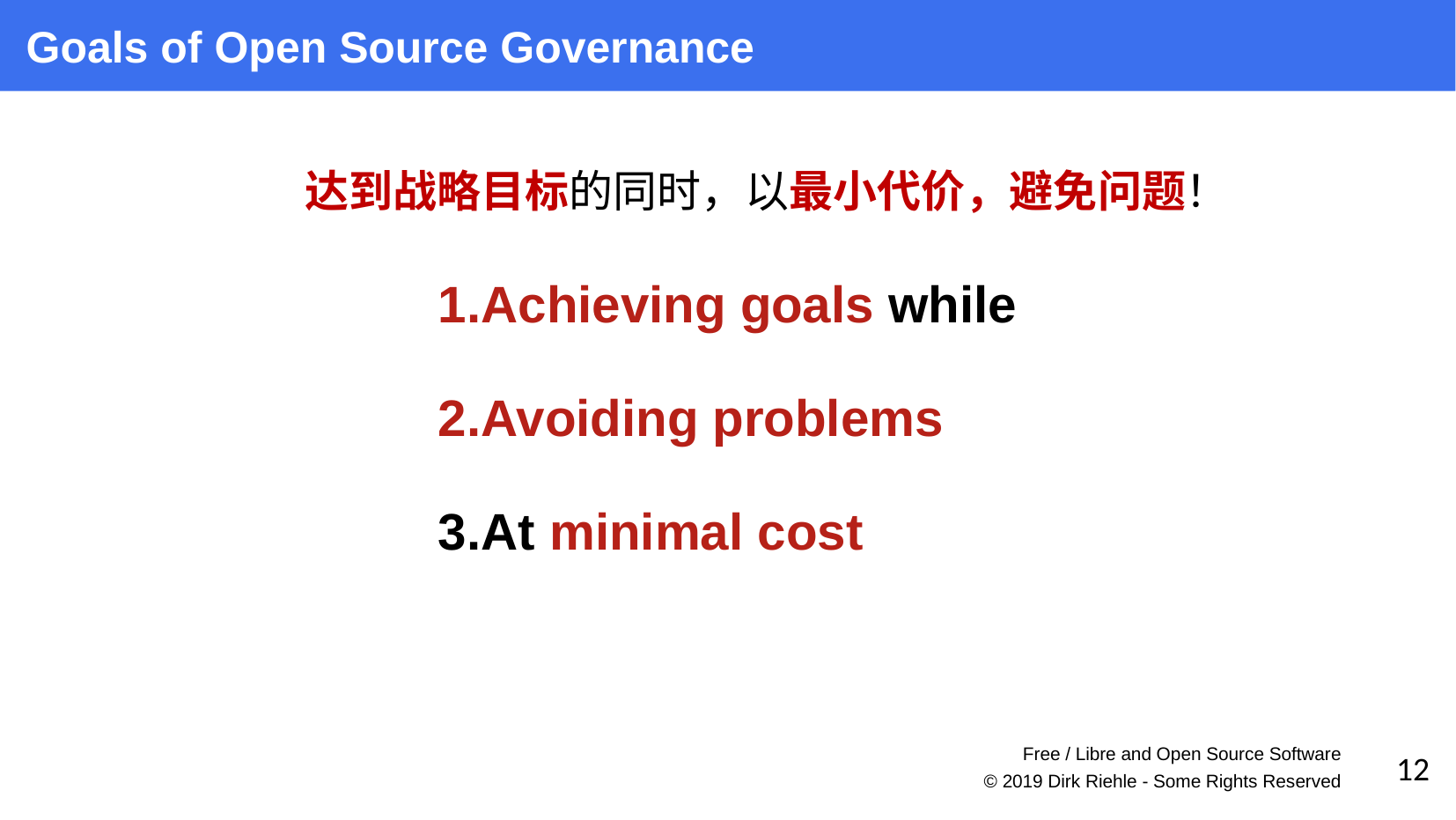

Goals of Open Source Governance
Achieving goals while
Avoiding problems
At minimal cost
达到战略目标的同时，以最小代价，避免问题！
Free / Libre and Open Source Software
12
© 2019 Dirk Riehle - Some Rights Reserved